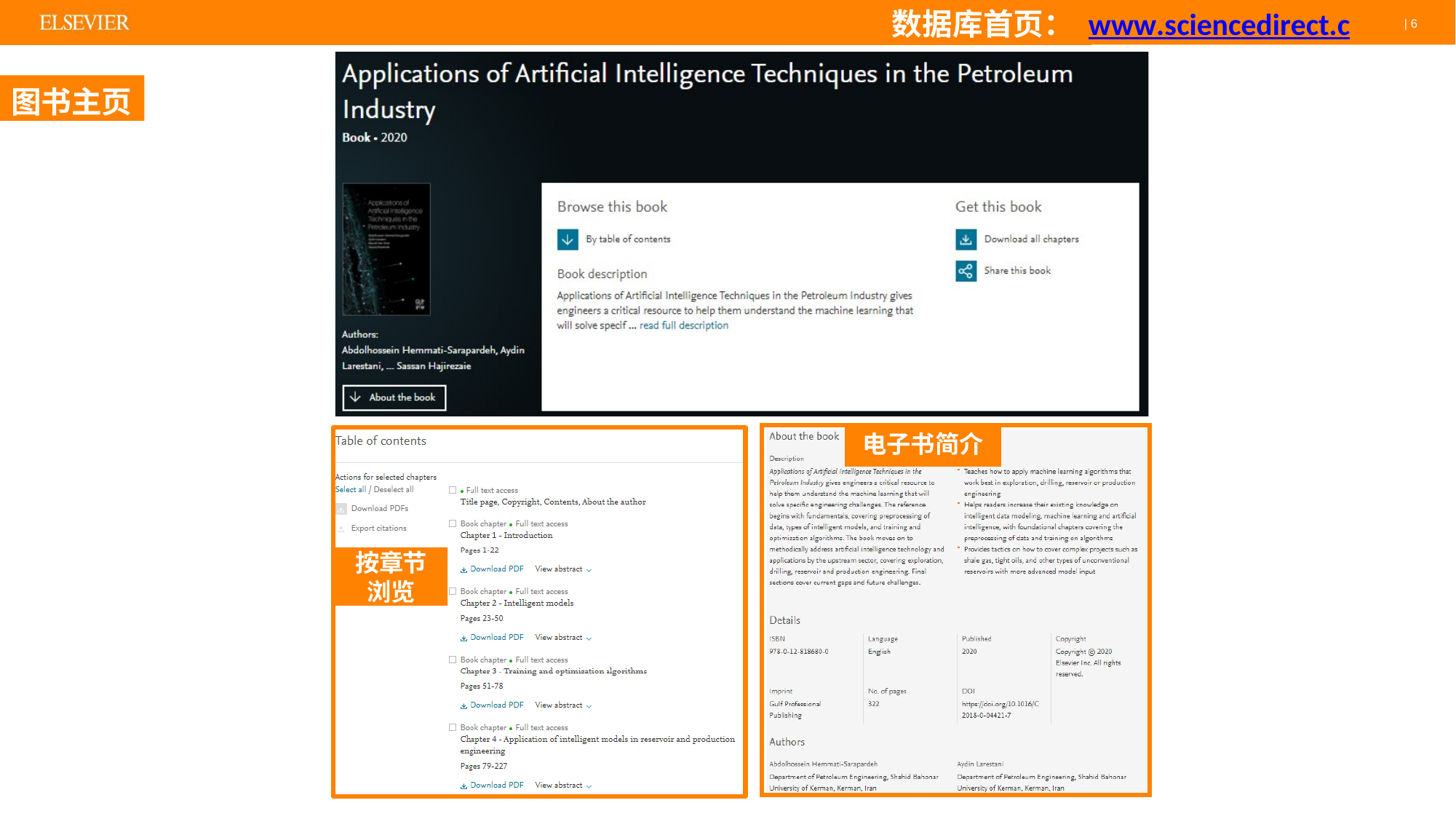

# 数据库首页： www.sciencedirect.com
| 6

图书主页
|  | 电子书简介 |  |
| --- | --- | --- |
|  |  |  |

按章节 浏览